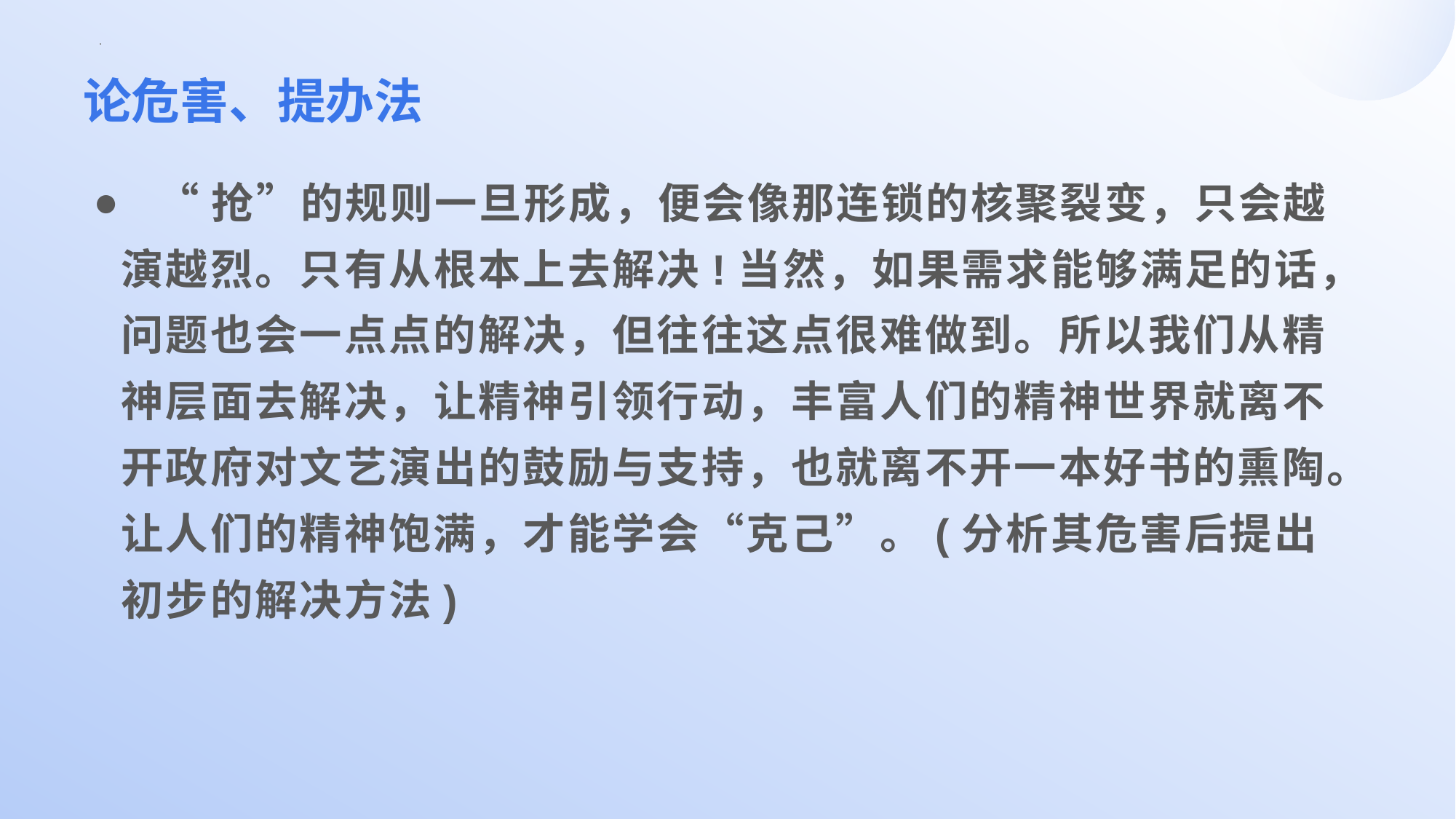

# 论危害、提办法
   “抢”的规则一旦形成，便会像那连锁的核聚裂变，只会越演越烈。只有从根本上去解决!当然，如果需求能够满足的话，问题也会一点点的解决，但往往这点很难做到。所以我们从精神层面去解决，让精神引领行动，丰富人们的精神世界就离不开政府对文艺演出的鼓励与支持，也就离不开一本好书的熏陶。让人们的精神饱满，才能学会“克己”。(分析其危害后提出初步的解决方法)